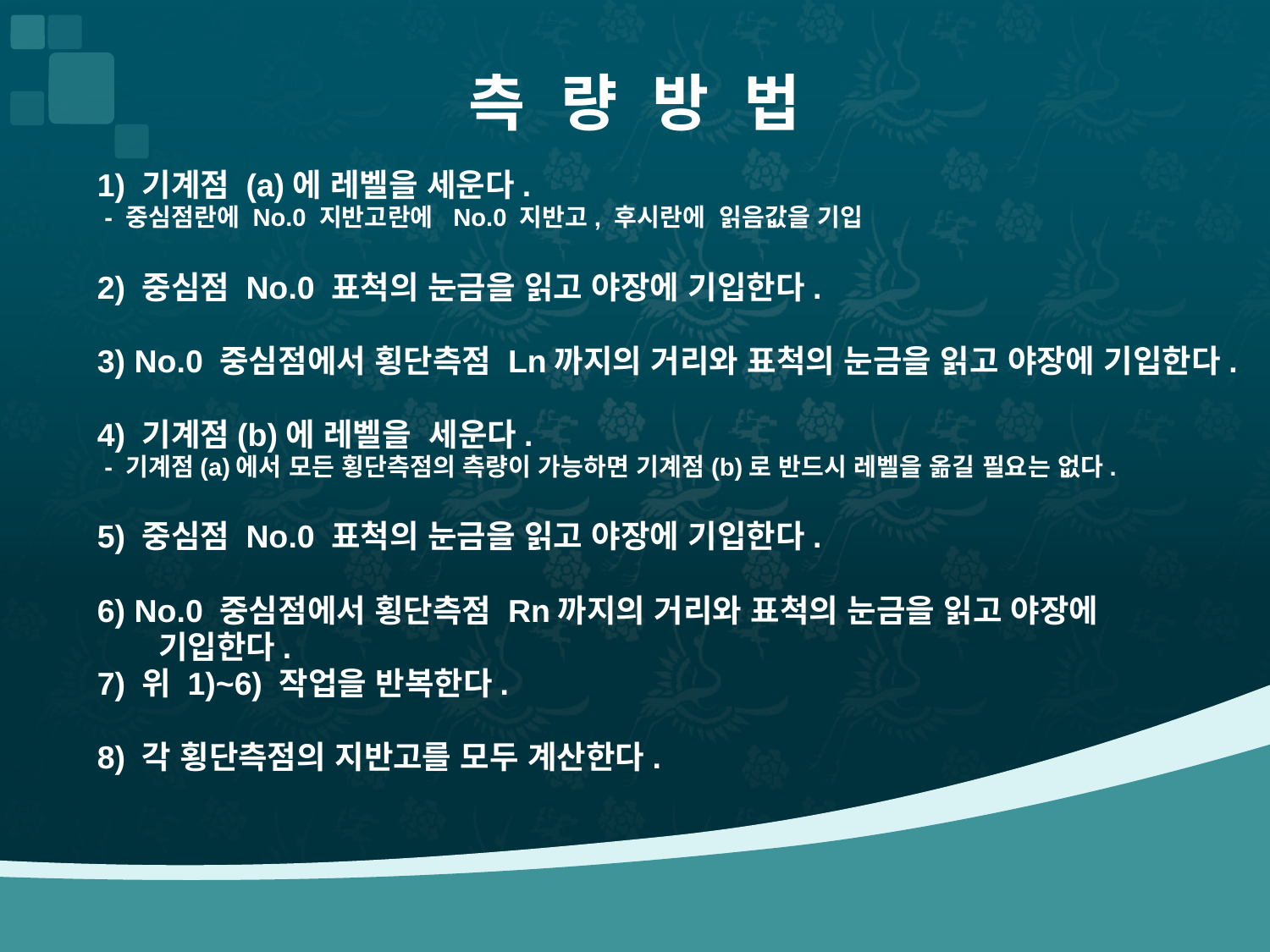

측  량  방  법
1) 기계점 (a)에 레벨을 세운다.
 - 중심점란에 No.0 지반고란에  No.0 지반고, 후시란에  읽음값을 기입

2) 중심점 No.0 표척의 눈금을 읽고 야장에 기입한다.

3) No.0 중심점에서 횡단측점 Ln까지의 거리와 표척의 눈금을 읽고 야장에 기입한다.

4) 기계점(b)에 레벨을  세운다.
 - 기계점(a)에서 모든 횡단측점의 측량이 가능하면 기계점(b)로 반드시 레벨을 옮길 필요는 없다.

5) 중심점 No.0 표척의 눈금을 읽고 야장에 기입한다.

6) No.0 중심점에서 횡단측점 Rn까지의 거리와 표척의 눈금을 읽고 야장에
      기입한다.
7) 위 1)~6) 작업을 반복한다.

8) 각 횡단측점의 지반고를 모두 계산한다.